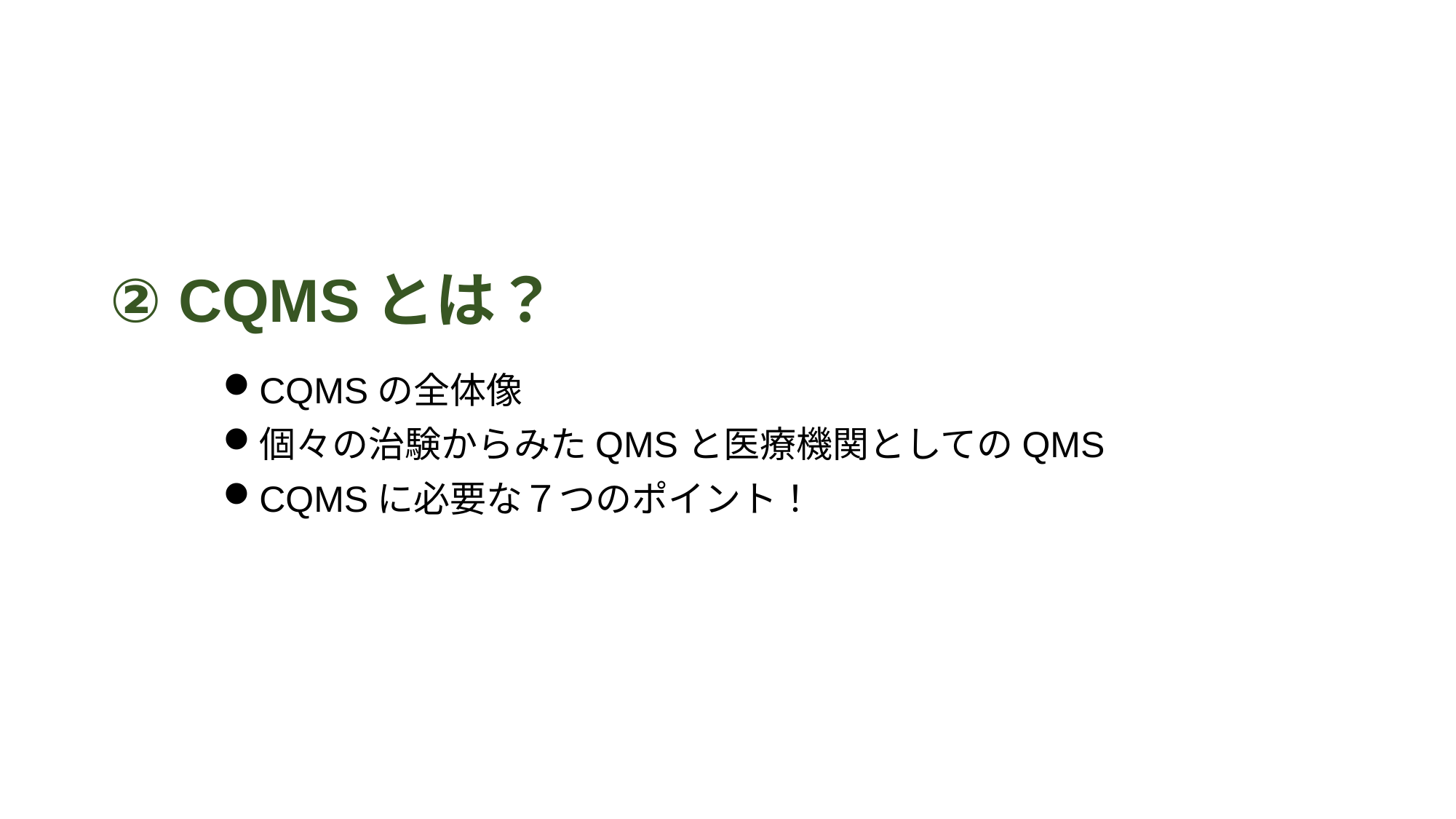

# ② CQMSとは？
CQMSの全体像
個々の治験からみたQMSと医療機関としてのQMS
CQMSに必要な７つのポイント！